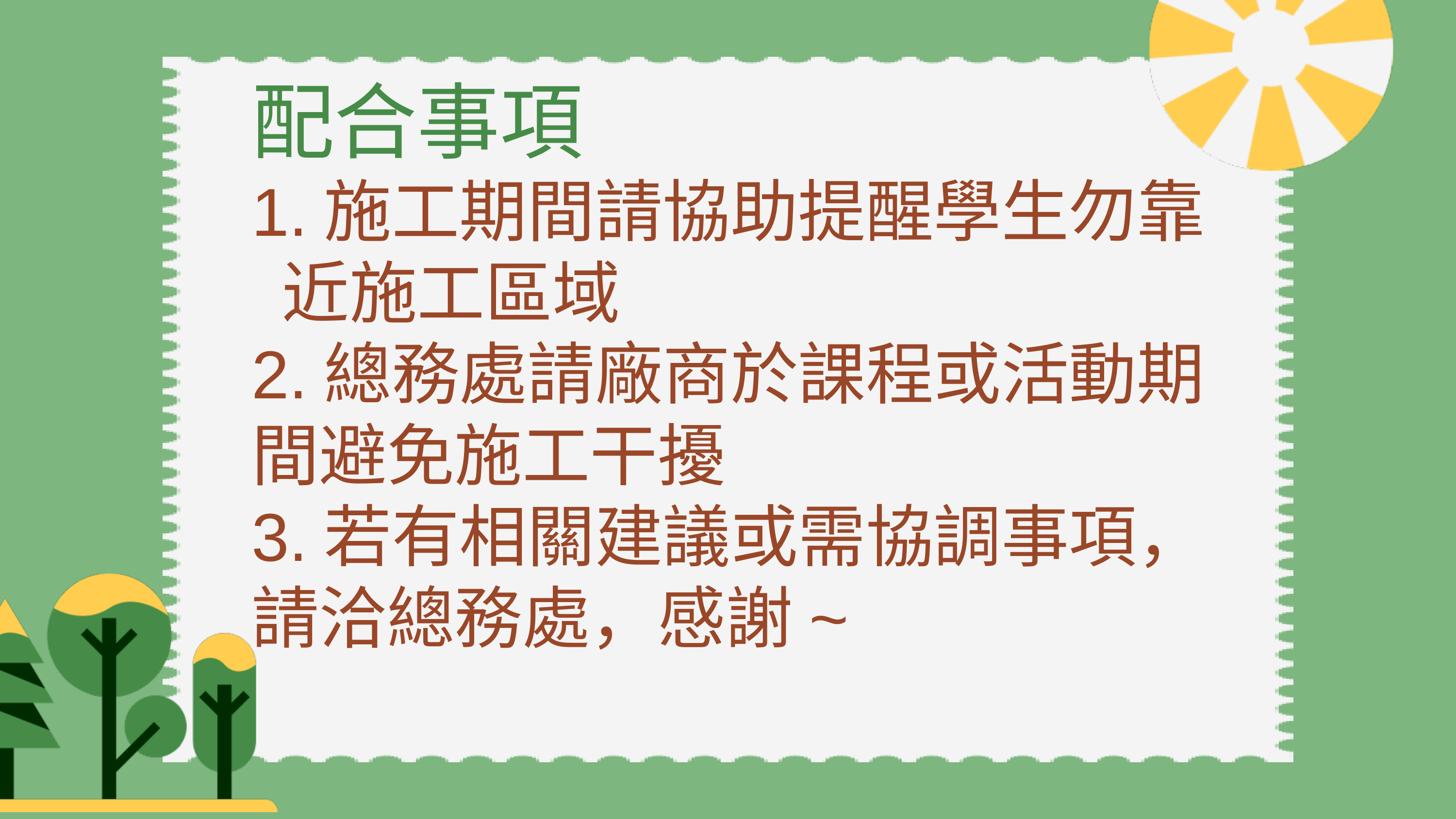

配合事項
1.施工期間請協助提醒學生勿靠   近施工區域
2.總務處請廠商於課程或活動期間避免施工干擾
3.若有相關建議或需協調事項，請洽總務處，感謝~